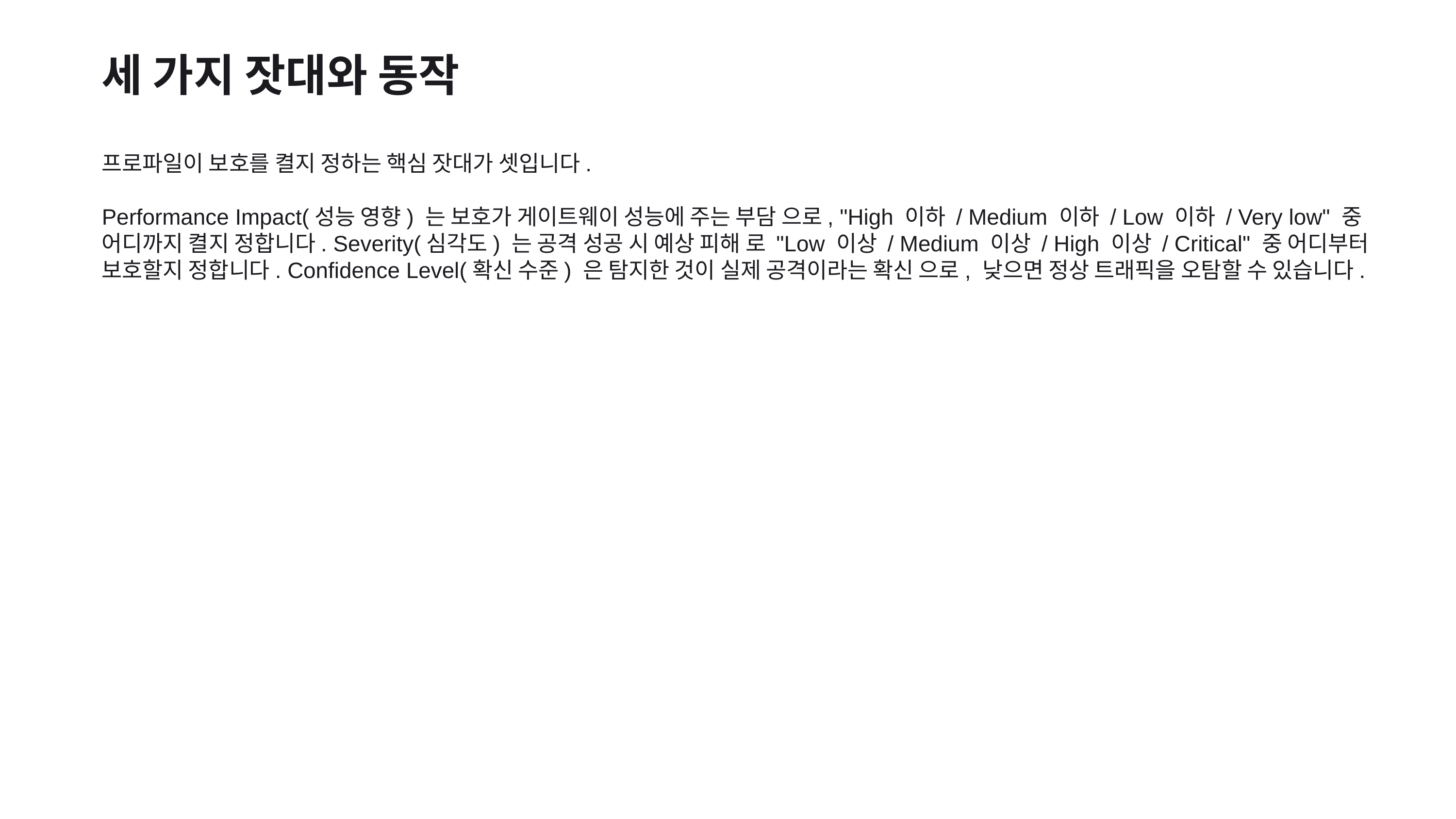

세 가지 잣대와 동작
프로파일이 보호를 켤지 정하는 핵심 잣대가 셋입니다.

Performance Impact(성능 영향) 는 보호가 게이트웨이 성능에 주는 부담 으로, "High 이하 / Medium 이하 / Low 이하 / Very low" 중 어디까지 켤지 정합니다. Severity(심각도) 는 공격 성공 시 예상 피해 로 "Low 이상 / Medium 이상 / High 이상 / Critical" 중 어디부터 보호할지 정합니다. Confidence Level(확신 수준) 은 탐지한 것이 실제 공격이라는 확신 으로, 낮으면 정상 트래픽을 오탐할 수 있습니다.